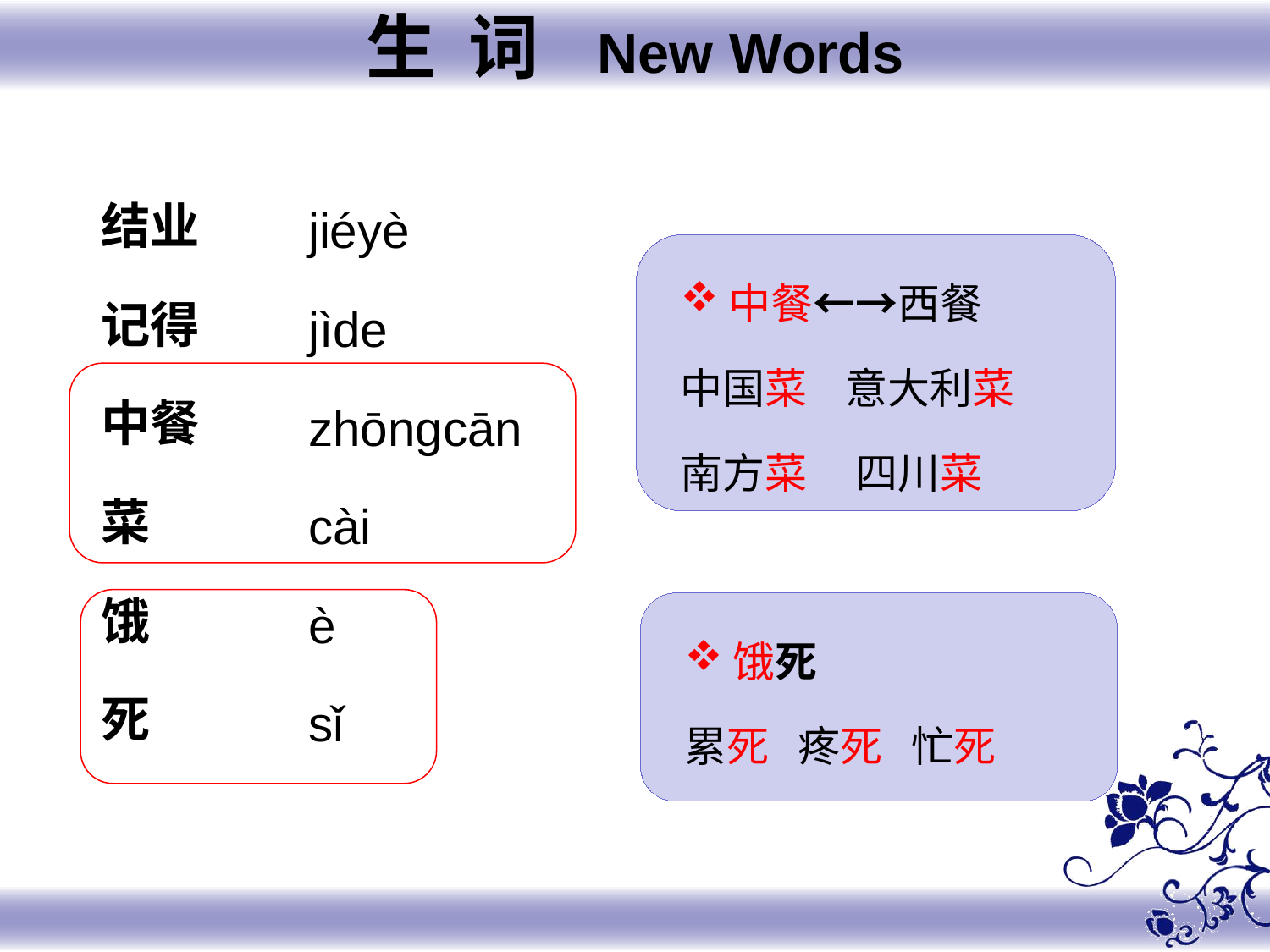

生  词   New Words
结业
记得
中餐
菜
饿
死
jiéyè
jìde
zhōnɡcān
cài
è
sǐ

中餐←→西餐
中国菜    意大利菜
南方菜     四川菜

饿死
累死   疼死   忙死